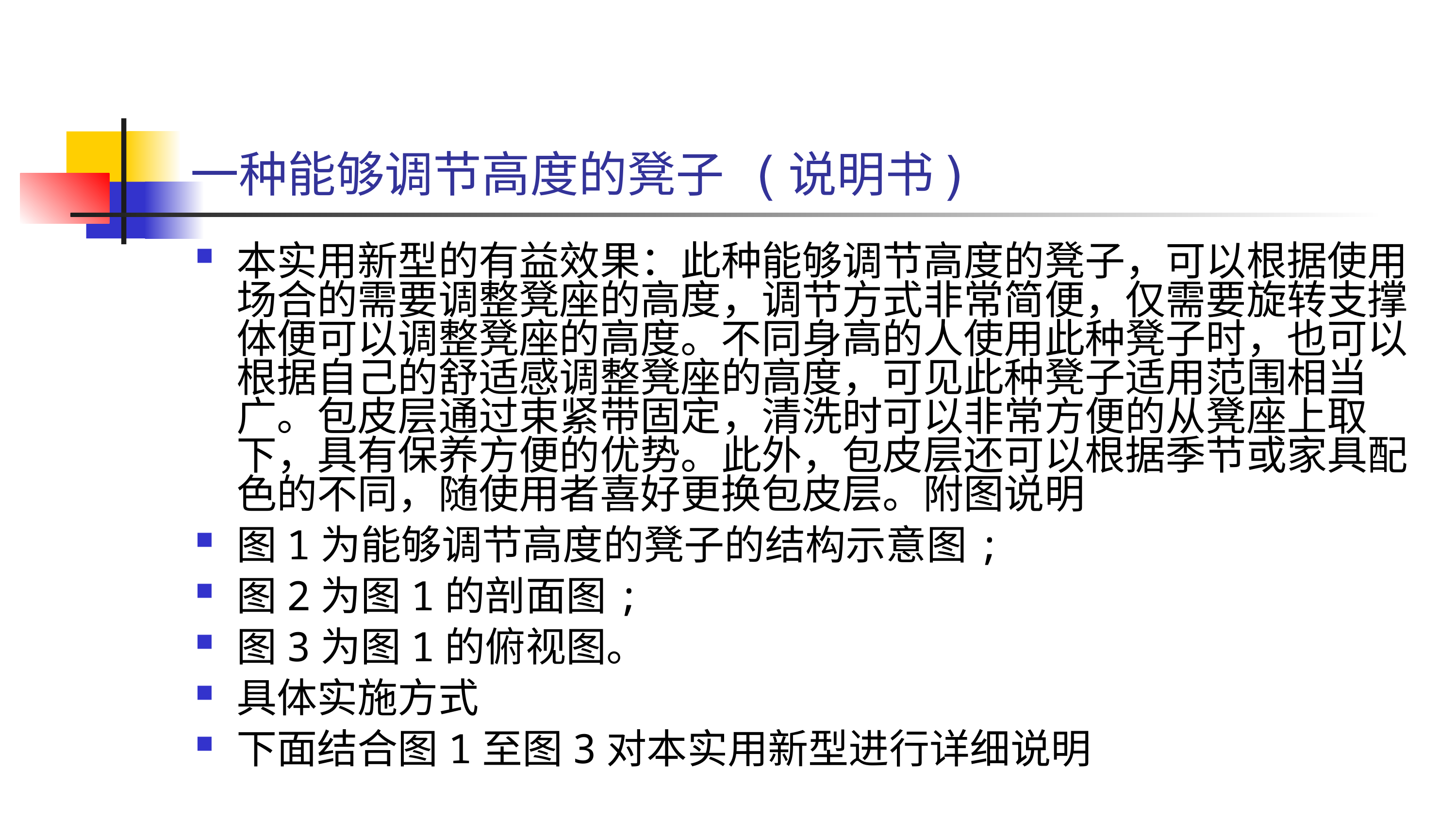

# 一种能够调节高度的凳子 (说明书)
本实用新型的有益效果：此种能够调节高度的凳子，可以根据使用场合的需要调整凳座的高度，调节方式非常简便，仅需要旋转支撑体便可以调整凳座的高度。不同身高的人使用此种凳子时，也可以根据自己的舒适感调整凳座的高度，可见此种凳子适用范围相当广。包皮层通过束紧带固定，清洗时可以非常方便的从凳座上取下，具有保养方便的优势。此外，包皮层还可以根据季节或家具配色的不同，随使用者喜好更换包皮层。附图说明
图1为能够调节高度的凳子的结构示意图;
图2为图1的剖面图;
图3为图1的俯视图。
具体实施方式
下面结合图1至图3对本实用新型进行详细说明